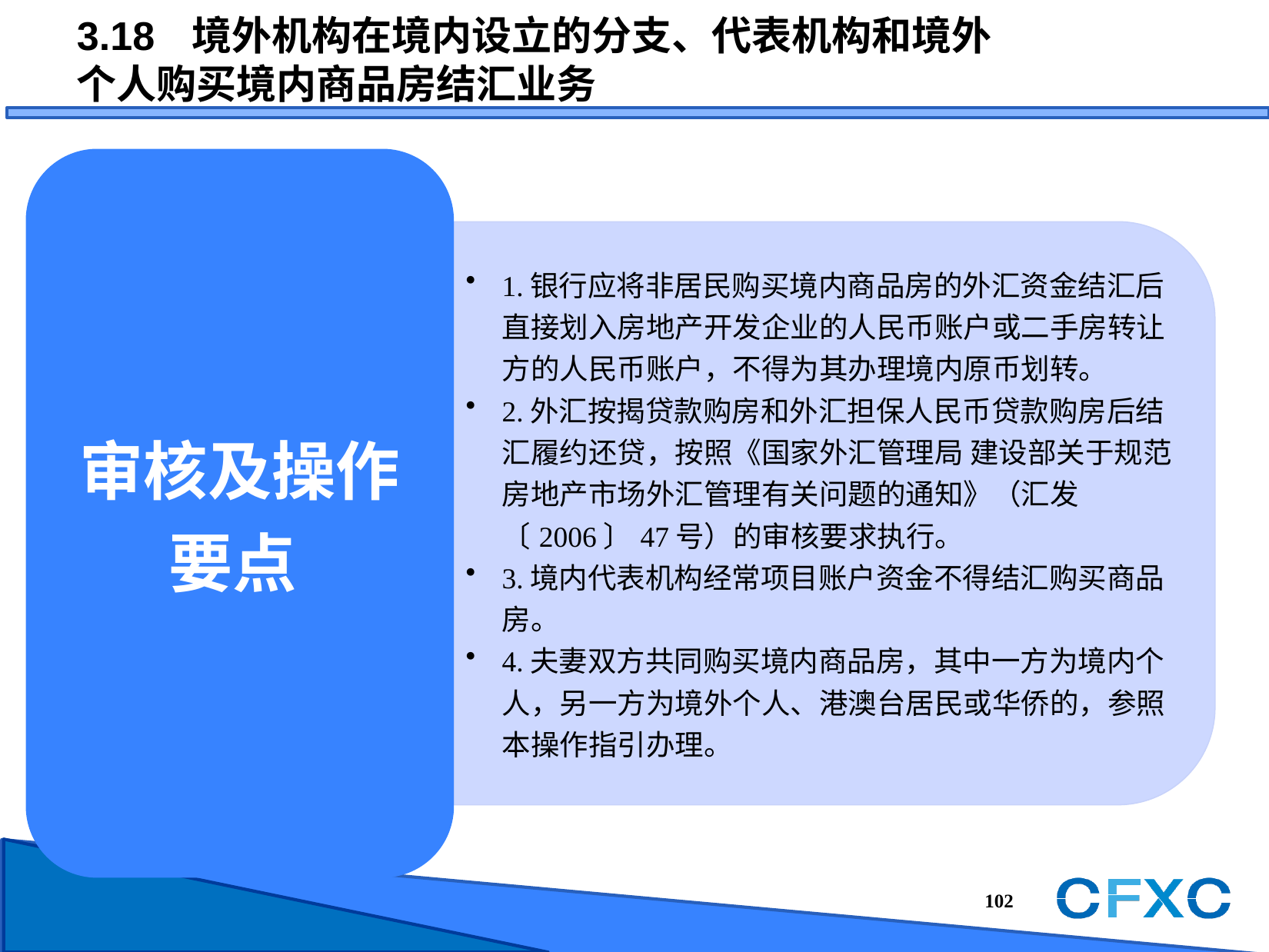

3.18	境外机构在境内设立的分支、代表机构和境外
个人购买境内商品房结汇业务
审核及操作要点
1.银行应将非居民购买境内商品房的外汇资金结汇后直接划入房地产开发企业的人民币账户或二手房转让方的人民币账户，不得为其办理境内原币划转。
2.外汇按揭贷款购房和外汇担保人民币贷款购房后结汇履约还贷，按照《国家外汇管理局 建设部关于规范房地产市场外汇管理有关问题的通知》（汇发〔2006〕47号）的审核要求执行。
3.境内代表机构经常项目账户资金不得结汇购买商品房。
4.夫妻双方共同购买境内商品房，其中一方为境内个人，另一方为境外个人、港澳台居民或华侨的，参照本操作指引办理。
102